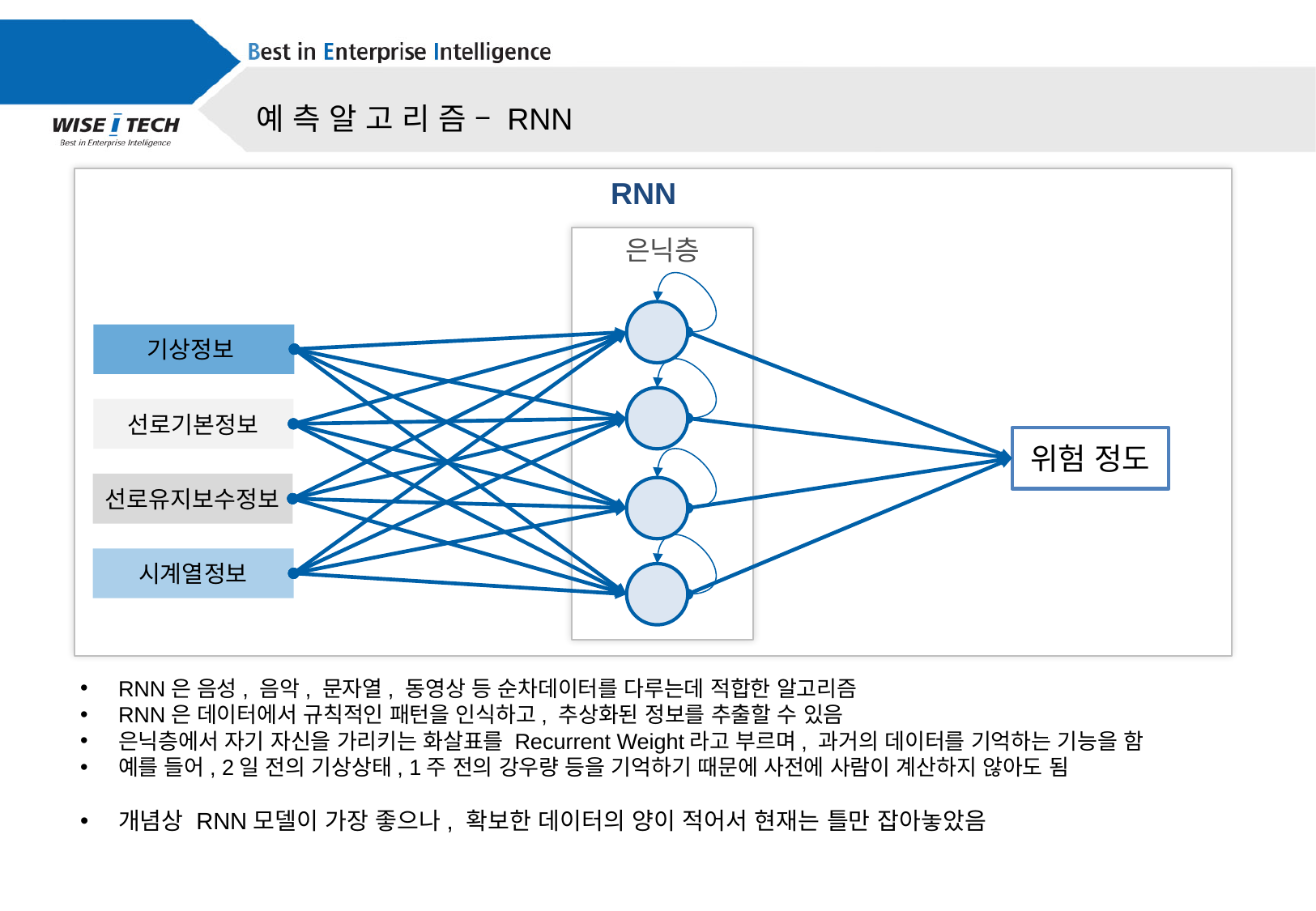

예 측 알 고 리 즘 – RNN
결함면적을
RNN
은닉층

기상정보

선로기본정보
위험 정도
선로유지보수정보

시계열정보

RNN은 음성, 음악, 문자열, 동영상 등 순차데이터를 다루는데 적합한 알고리즘
RNN은 데이터에서 규칙적인 패턴을 인식하고, 추상화된 정보를 추출할 수 있음
은닉층에서 자기 자신을 가리키는 화살표를 Recurrent Weight라고 부르며, 과거의 데이터를 기억하는 기능을 함
예를 들어, 2일 전의 기상상태, 1주 전의 강우량 등을 기억하기 때문에 사전에 사람이 계산하지 않아도 됨

개념상 RNN모델이 가장 좋으나, 확보한 데이터의 양이 적어서 현재는 틀만 잡아놓았음